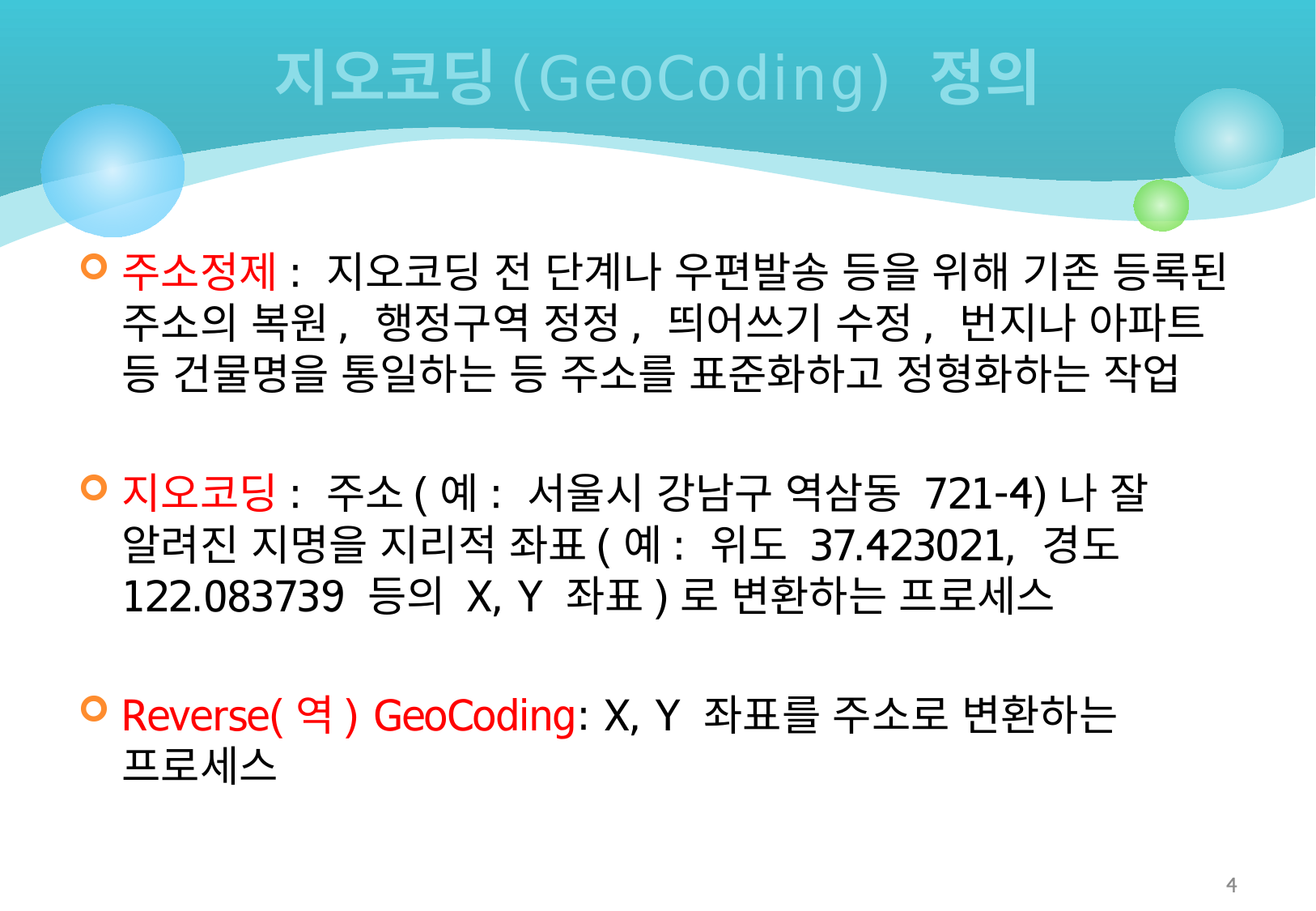

# 지오코딩(GeoCoding) 정의
주소정제: 지오코딩 전 단계나 우편발송 등을 위해 기존 등록된 주소의 복원, 행정구역 정정, 띄어쓰기 수정, 번지나 아파트 등 건물명을 통일하는 등 주소를 표준화하고 정형화하는 작업

지오코딩: 주소(예: 서울시 강남구 역삼동 721-4)나 잘 알려진 지명을 지리적 좌표(예: 위도 37.423021, 경도 122.083739 등의 X, Y 좌표)로 변환하는 프로세스

Reverse(역) GeoCoding: X, Y 좌표를 주소로 변환하는 프로세스
4